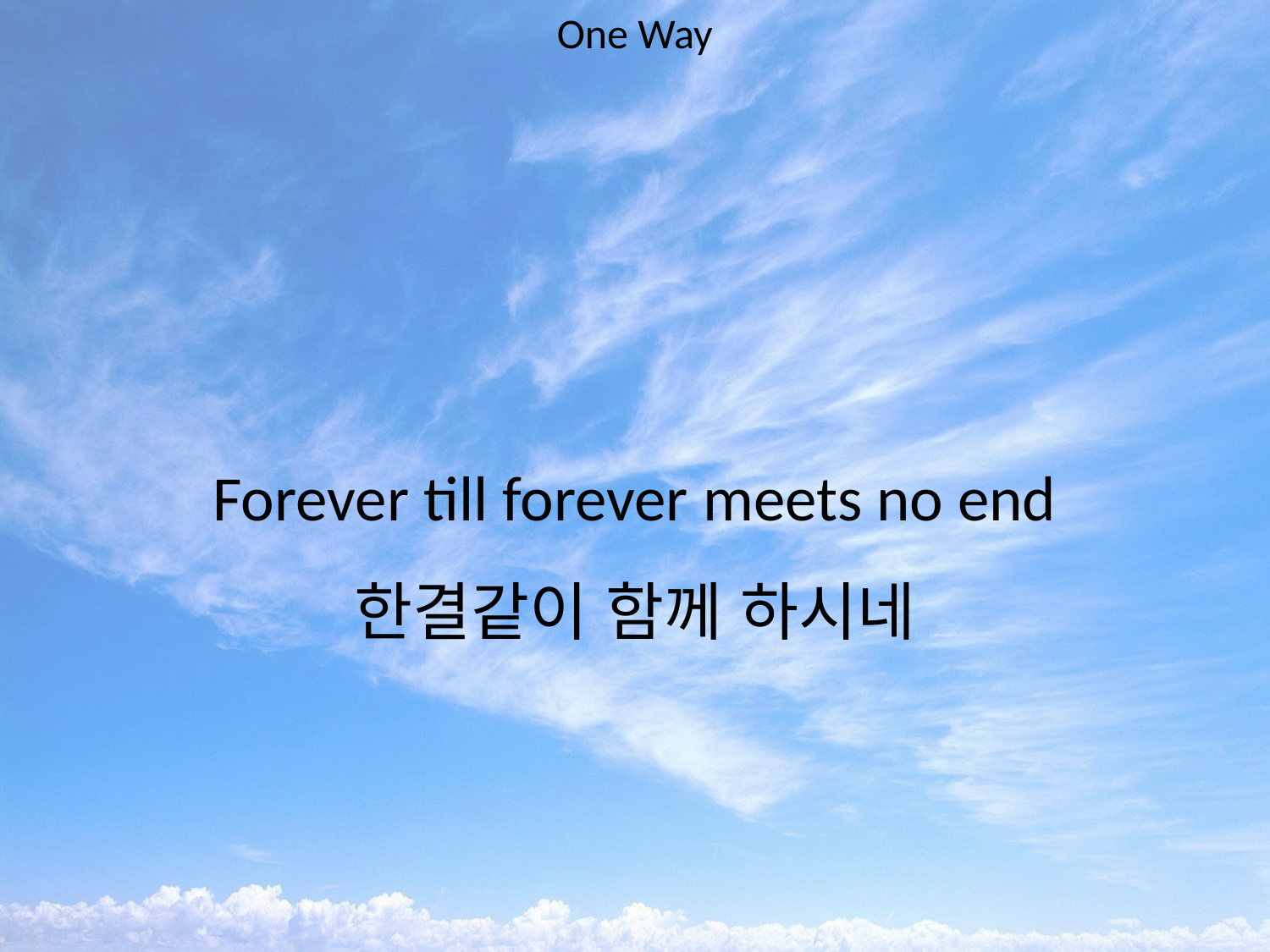

One Way
#
Forever till forever meets no end
한결같이 함께 하시네